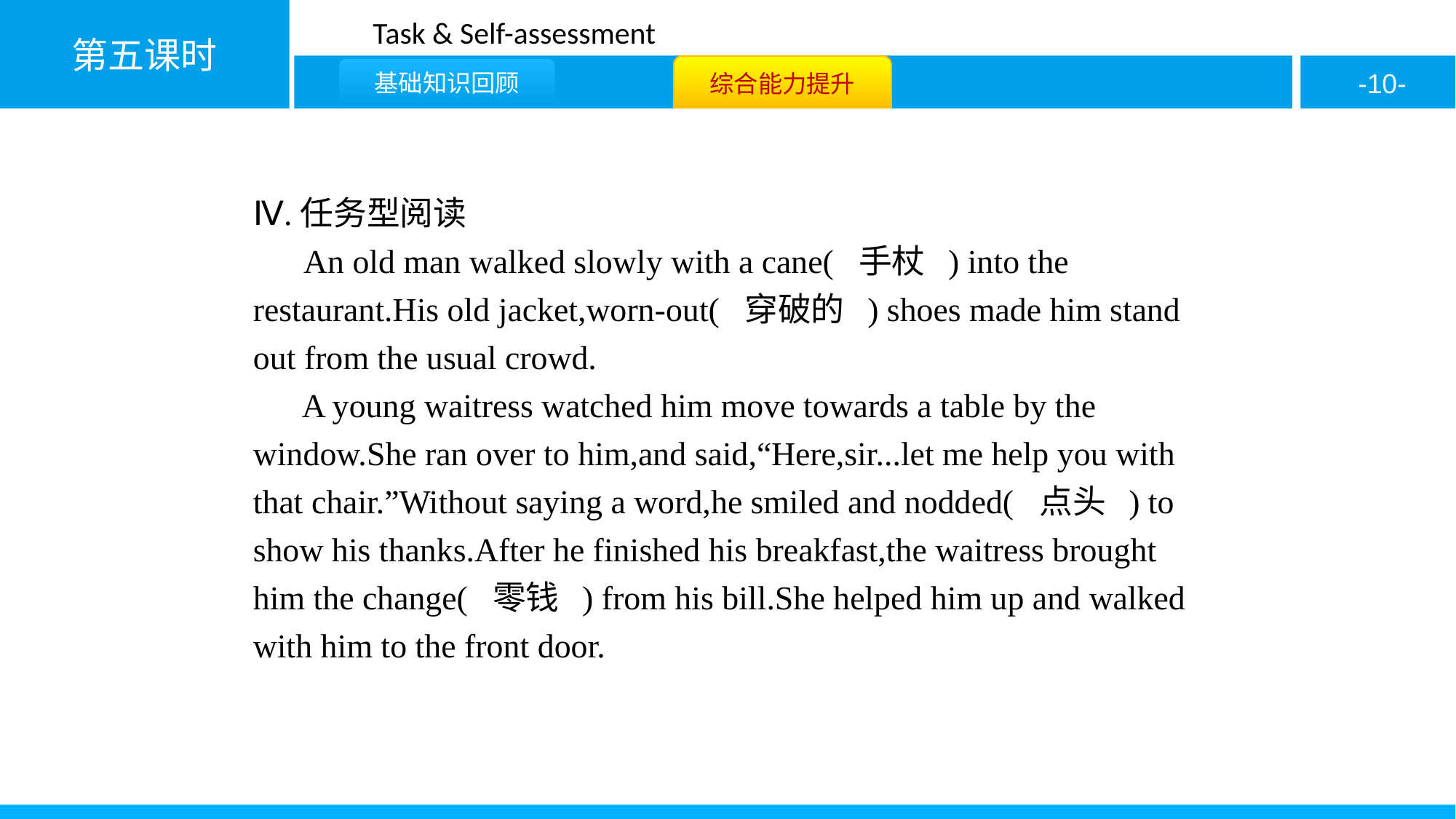

Ⅳ.任务型阅读
      An old man walked slowly with a cane(  手杖  ) into the restaurant.His old jacket,worn-out(  穿破的  ) shoes made him stand out from the usual crowd.
  A young waitress watched him move towards a table by the window.She ran over to him,and said,“Here,sir...let me help you with that chair.”Without saying a word,he smiled and nodded(  点头  ) to show his thanks.After he finished his breakfast,the waitress brought him the change(  零钱  ) from his bill.She helped him up and walked with him to the front door.